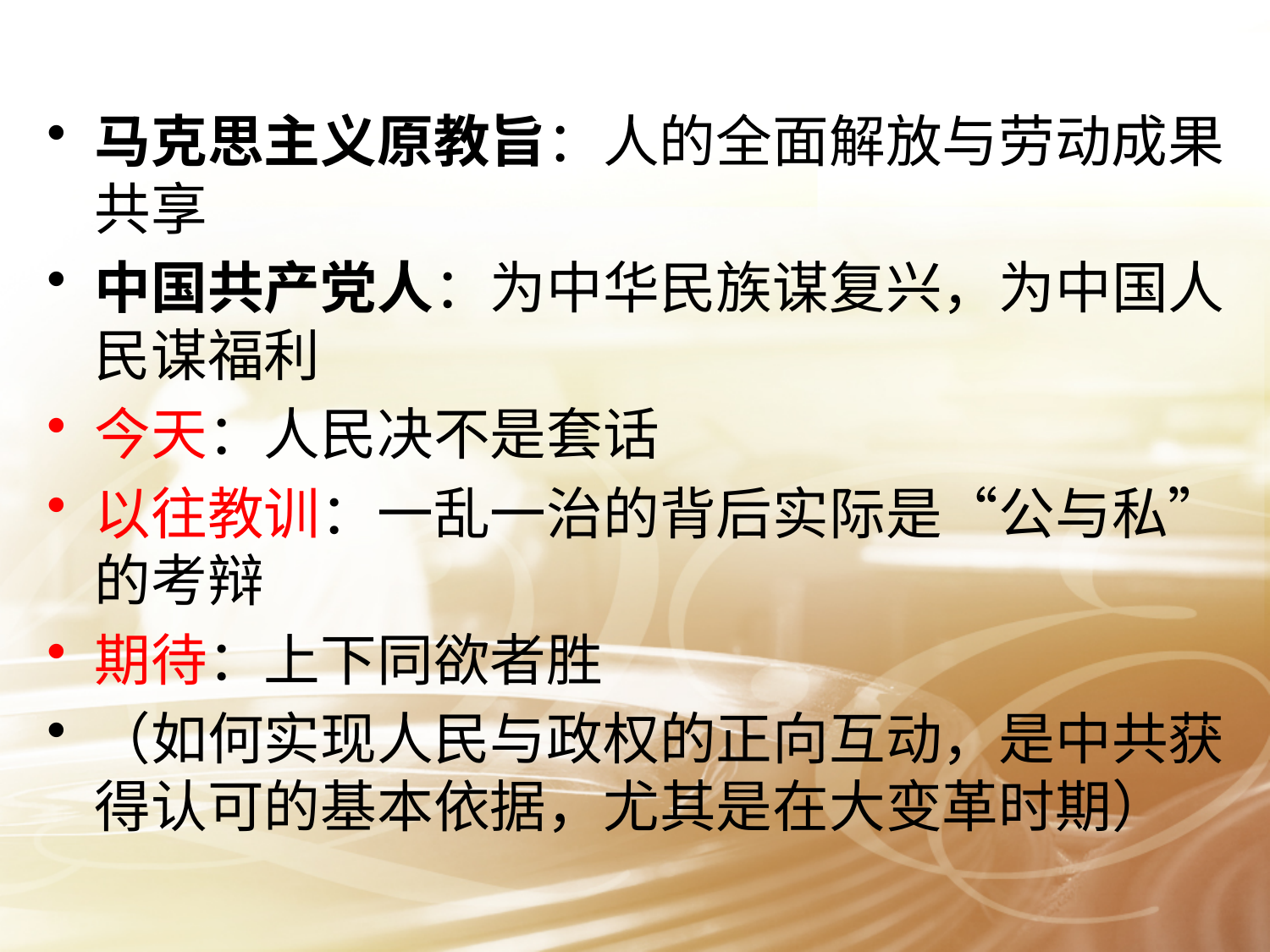

#
马克思主义原教旨：人的全面解放与劳动成果共享
中国共产党人：为中华民族谋复兴，为中国人民谋福利
今天：人民决不是套话
以往教训：一乱一治的背后实际是“公与私”的考辩
期待：上下同欲者胜
（如何实现人民与政权的正向互动，是中共获得认可的基本依据，尤其是在大变革时期）